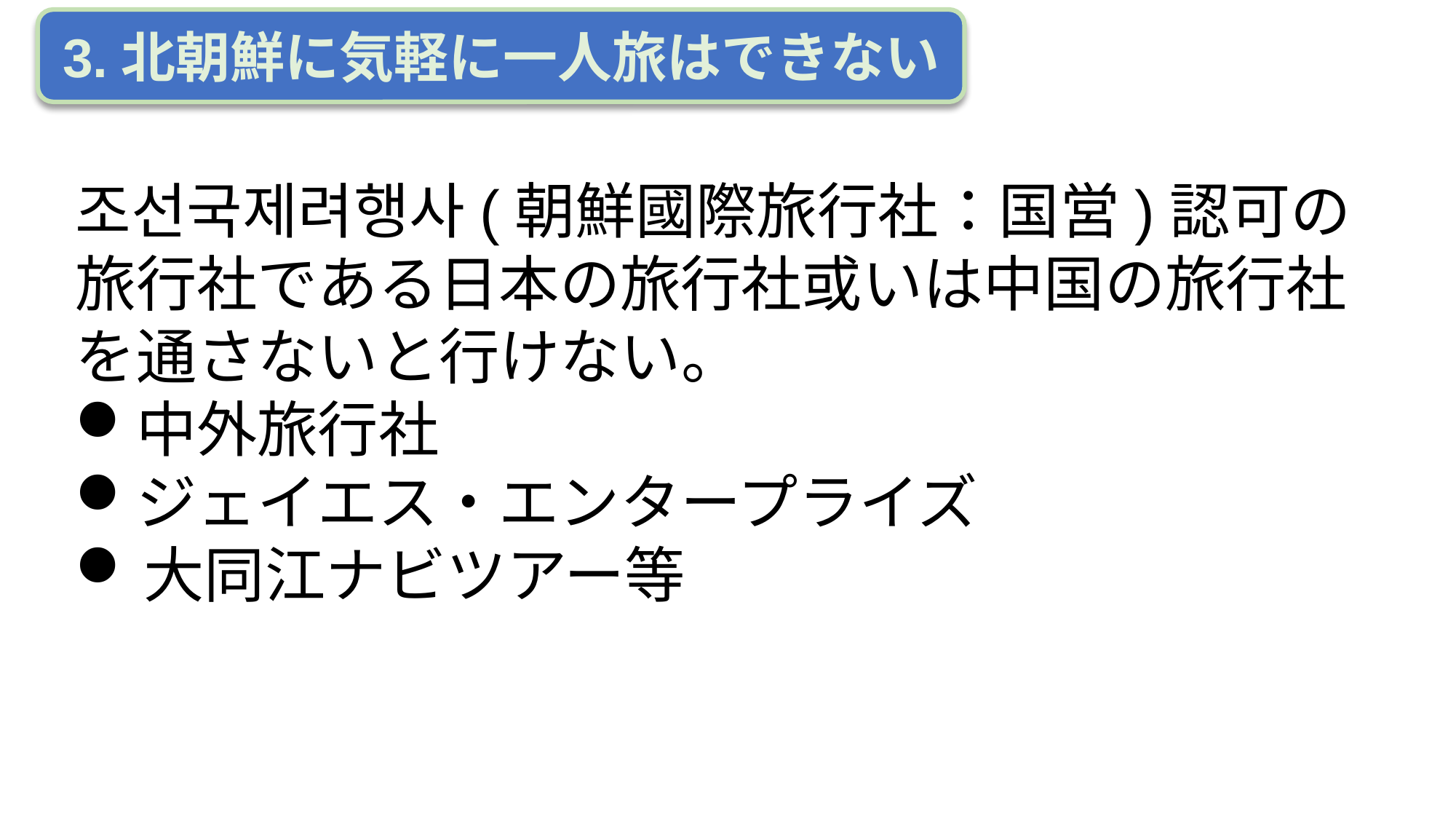

3.北朝鮮に気軽に一人旅はできない
조선국제려행사(朝鮮國際旅行社：国営)認可の旅行社である日本の旅行社或いは中国の旅行社を通さないと行けない。
中外旅行社
ジェイエス・エンタープライズ
大同江ナビツアー等